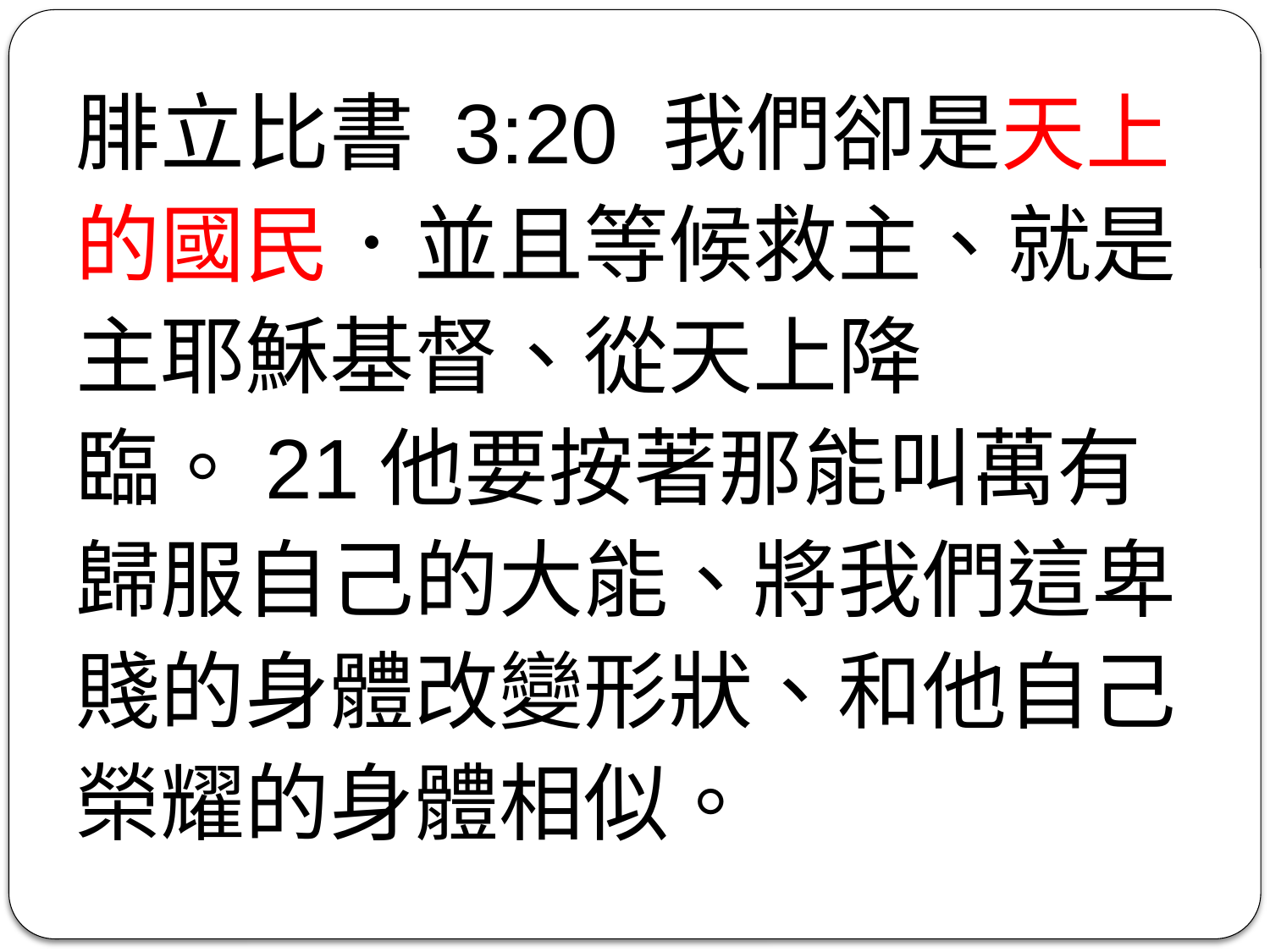

腓立比書 3:20 我們卻是天上的國民．並且等候救主、就是主耶穌基督、從天上降臨。21他要按著那能叫萬有歸服自己的大能、將我們這卑賤的身體改變形狀、和他自己榮耀的身體相似。